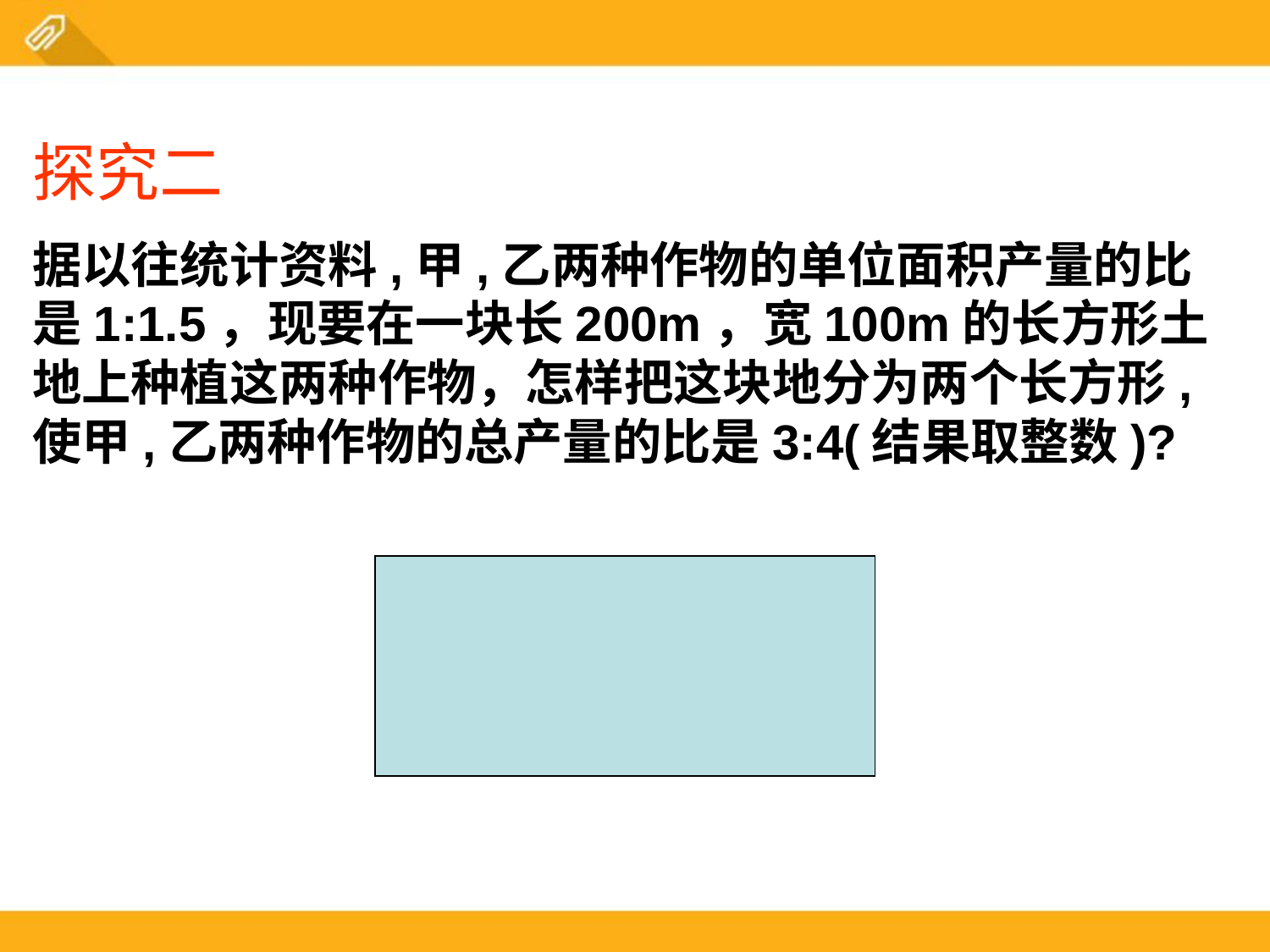

探究二
据以往统计资料,甲,乙两种作物的单位面积产量的比是1:1.5，现要在一块长200m，宽100m的长方形土地上种植这两种作物，怎样把这块地分为两个长方形,使甲,乙两种作物的总产量的比是3:4(结果取整数)?